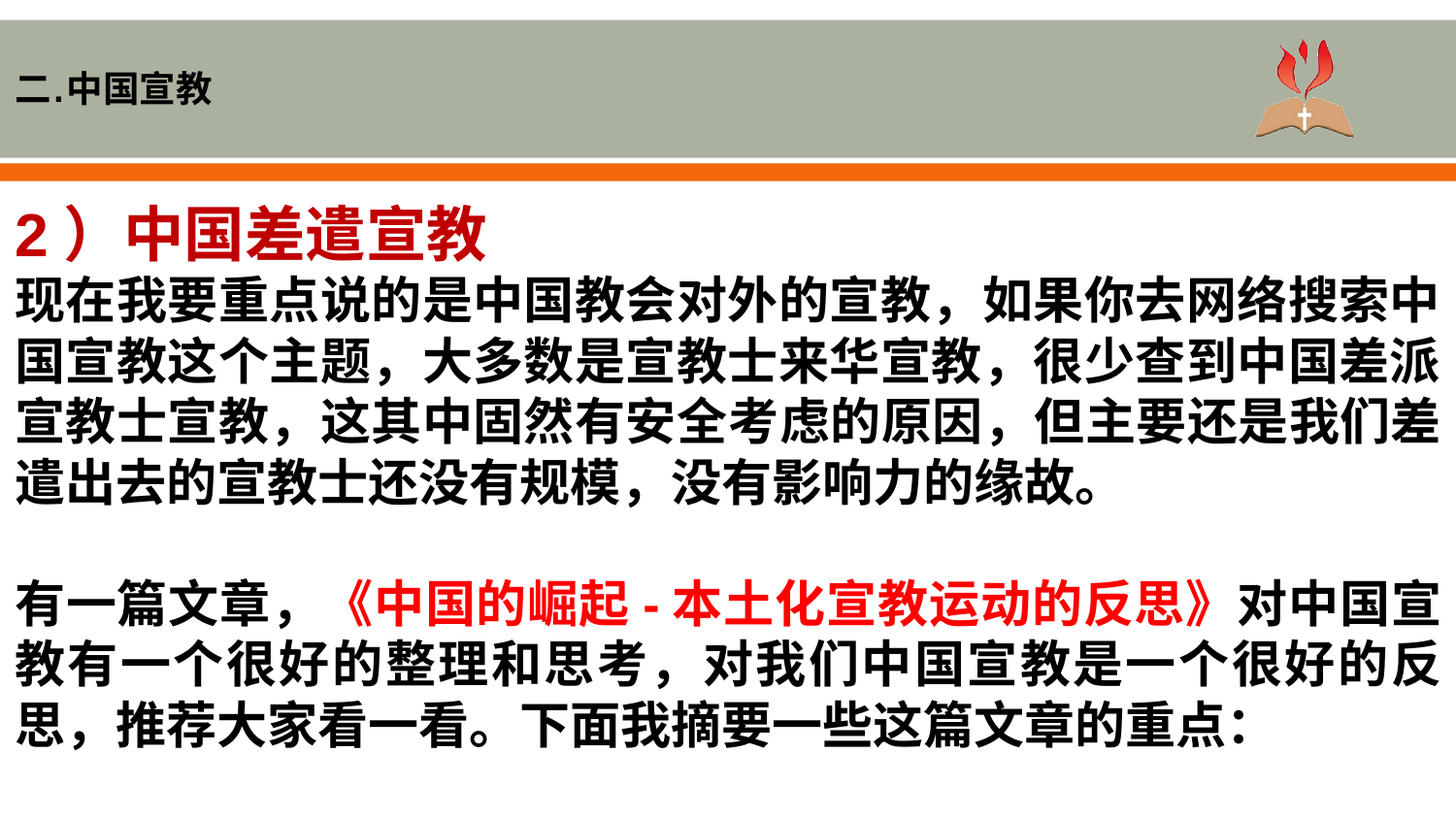

二.中国宣教
2）中国差遣宣教
现在我要重点说的是中国教会对外的宣教，如果你去网络搜索中国宣教这个主题，大多数是宣教士来华宣教，很少查到中国差派宣教士宣教，这其中固然有安全考虑的原因，但主要还是我们差遣出去的宣教士还没有规模，没有影响力的缘故。

有一篇文章，《中国的崛起-本土化宣教运动的反思》对中国宣教有一个很好的整理和思考，对我们中国宣教是一个很好的反思，推荐大家看一看。下面我摘要一些这篇文章的重点：